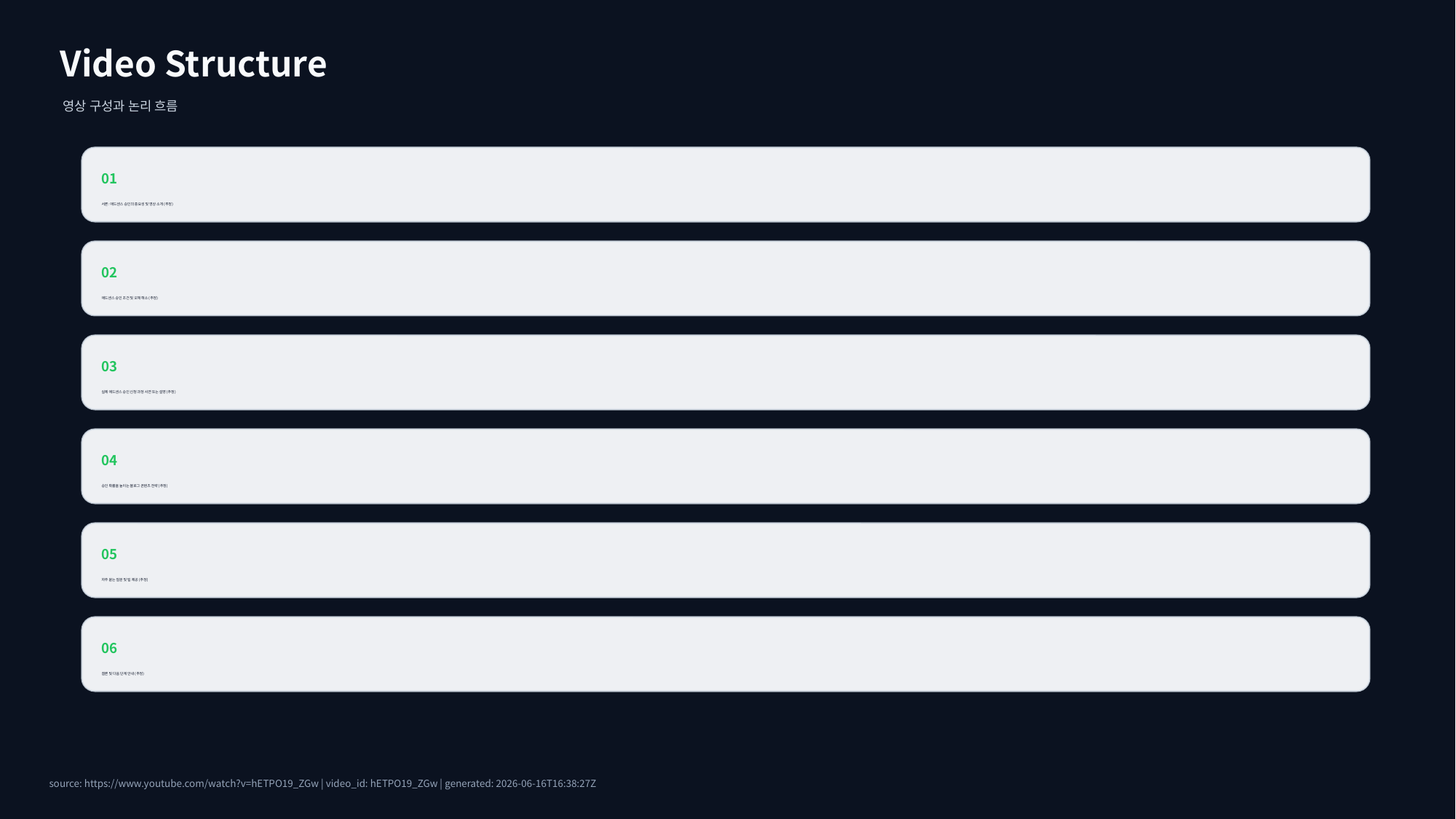

Video Structure
영상 구성과 논리 흐름

01
서론: 애드센스 승인의 중요성 및 영상 소개 (추정)

02
애드센스 승인 조건 및 오해 해소 (추정)

03
실제 애드센스 승인 신청 과정 시연 또는 설명 (추정)

04
승인 확률을 높이는 블로그 콘텐츠 전략 (추정)

05
자주 묻는 질문 및 팁 제공 (추정)

06
결론 및 다음 단계 안내 (추정)
source: https://www.youtube.com/watch?v=hETPO19_ZGw | video_id: hETPO19_ZGw | generated: 2026-06-16T16:38:27Z